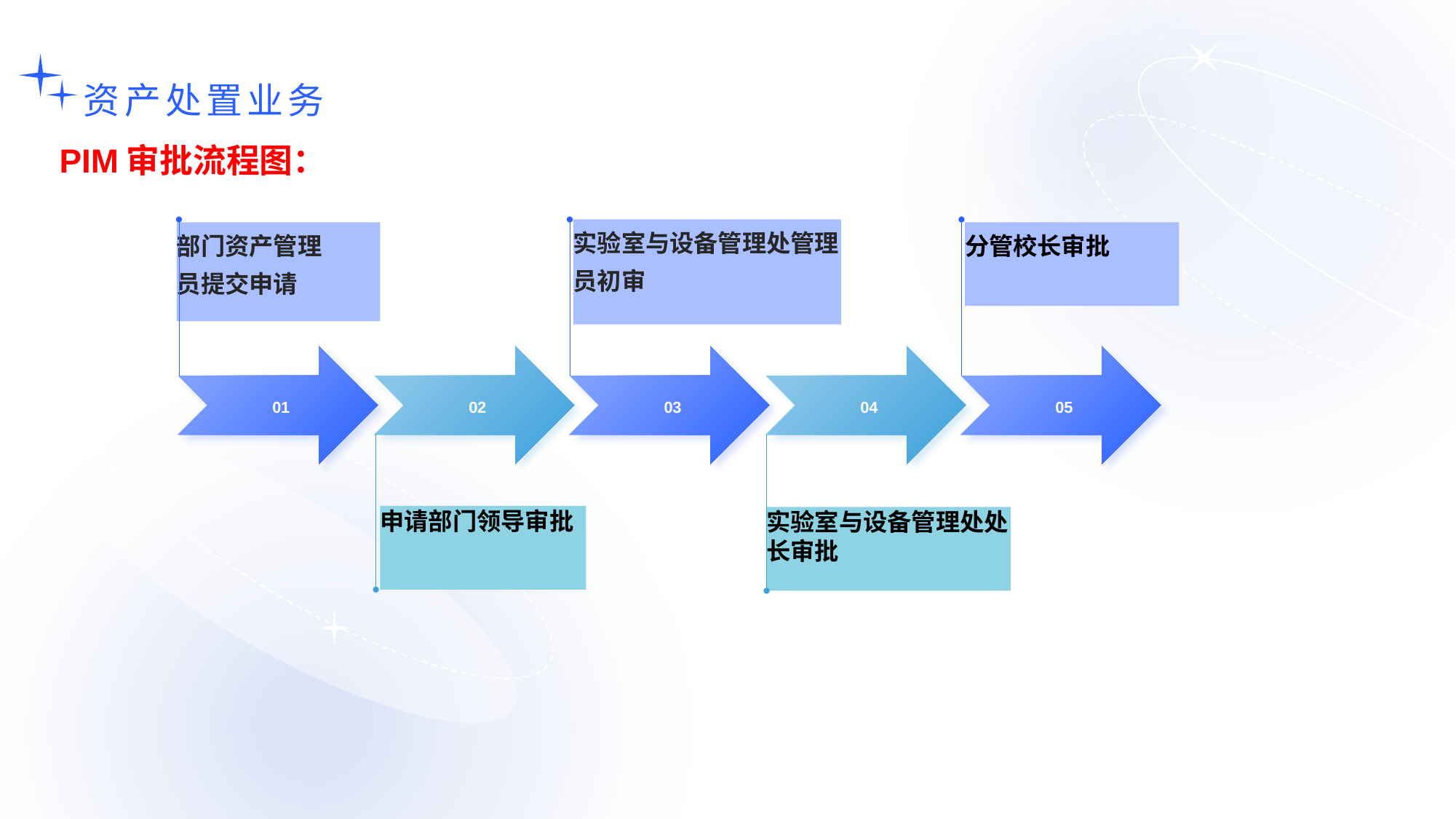

资产处置业务
PIM审批流程图：
实验室与设备管理处管理员初审
分管校长审批
部门资产管理
员提交申请
01
02
03
04
05
申请部门领导审批
实验室与设备管理处处长审批